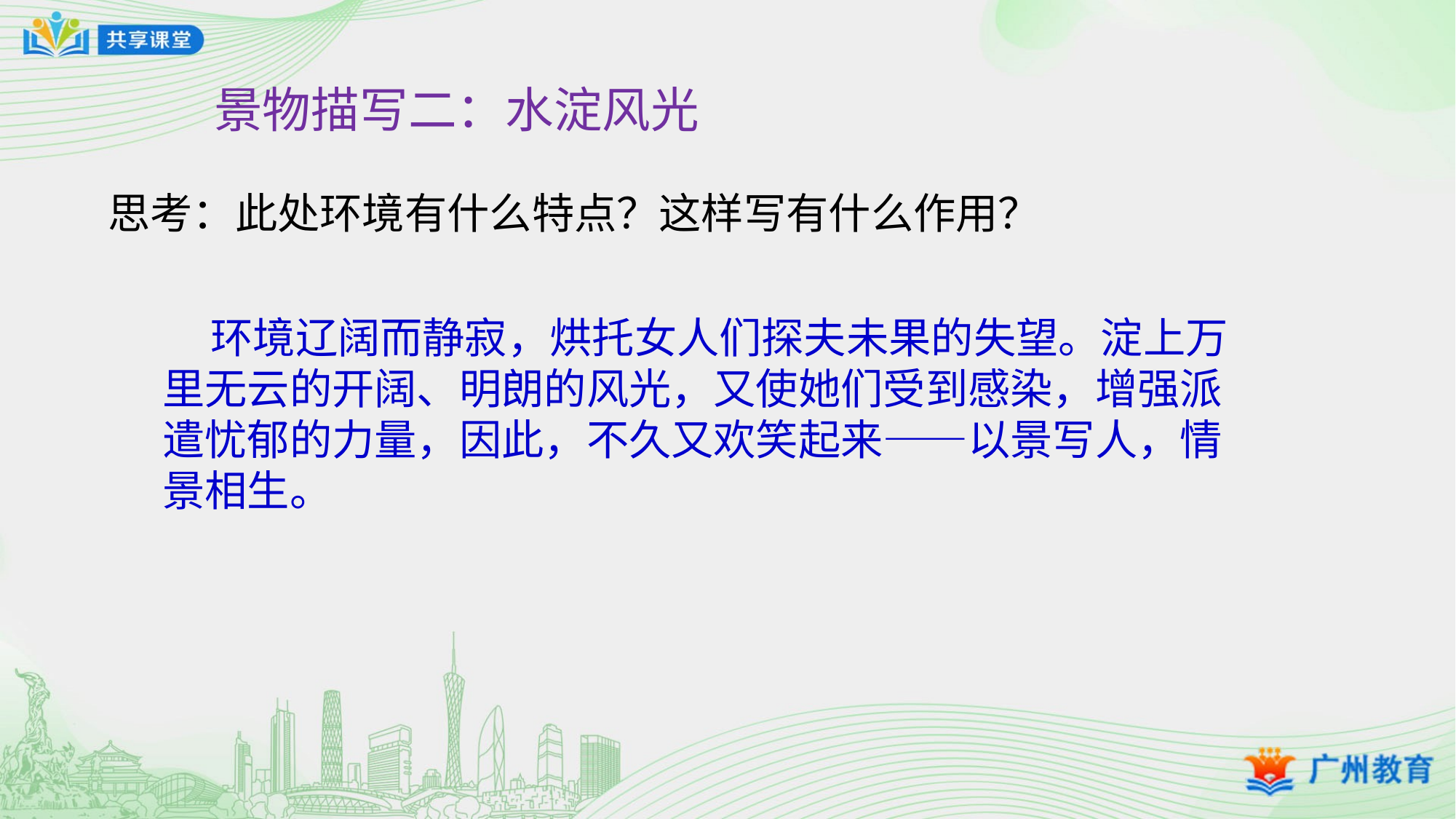

景物描写二：水淀风光
思考：此处环境有什么特点？这样写有什么作用？
    环境辽阔而静寂，烘托女人们探夫未果的失望。淀上万里无云的开阔、明朗的风光，又使她们受到感染，增强派遣忧郁的力量，因此，不久又欢笑起来——以景写人，情景相生。